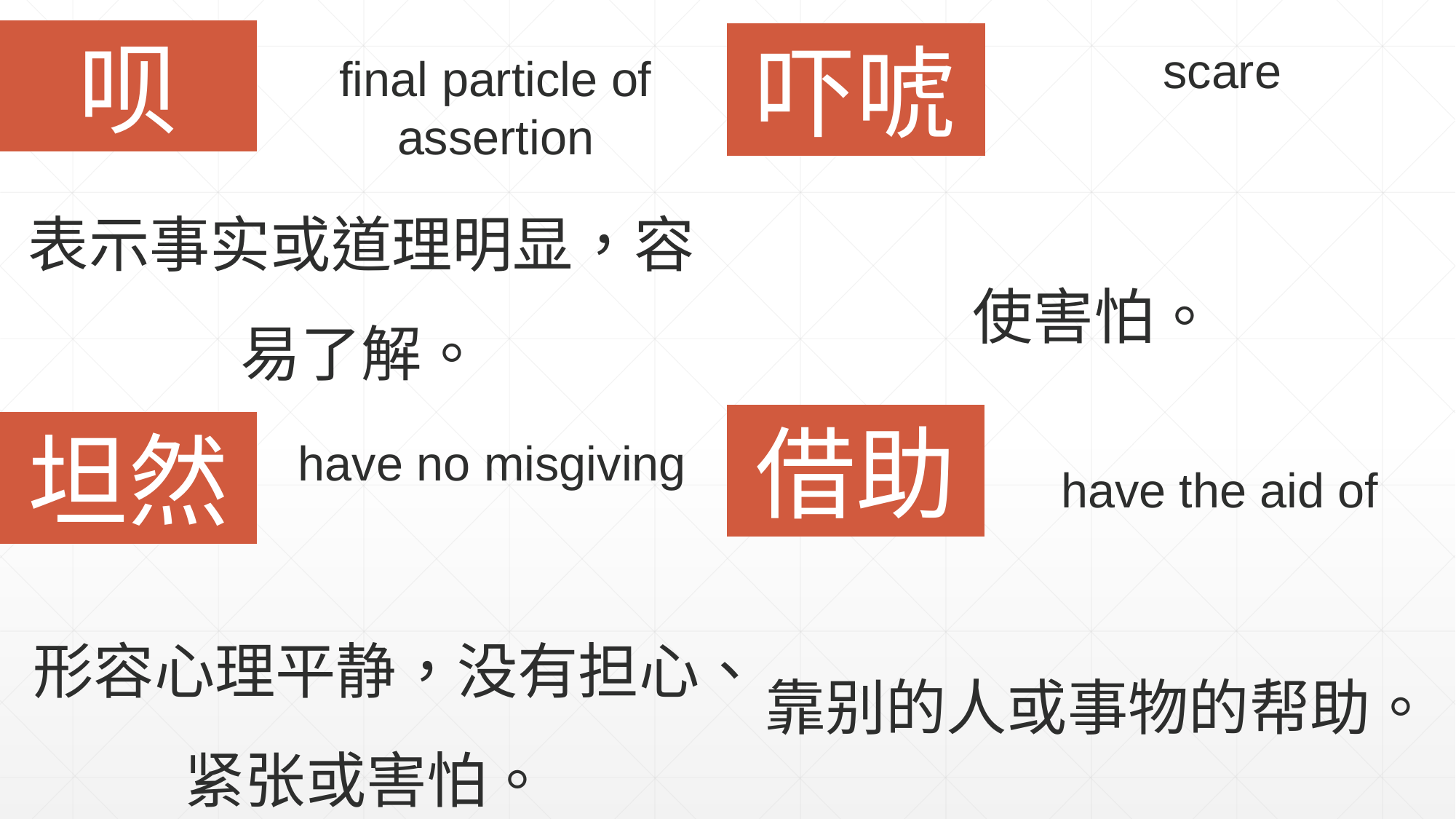

呗
吓唬
scare
final particle of assertion
表示事实或道理明显，容易了解。
使害怕。
借助
坦然
have no misgiving
have the aid of
形容心理平静，没有担心、紧张或害怕。
靠别的人或事物的帮助。